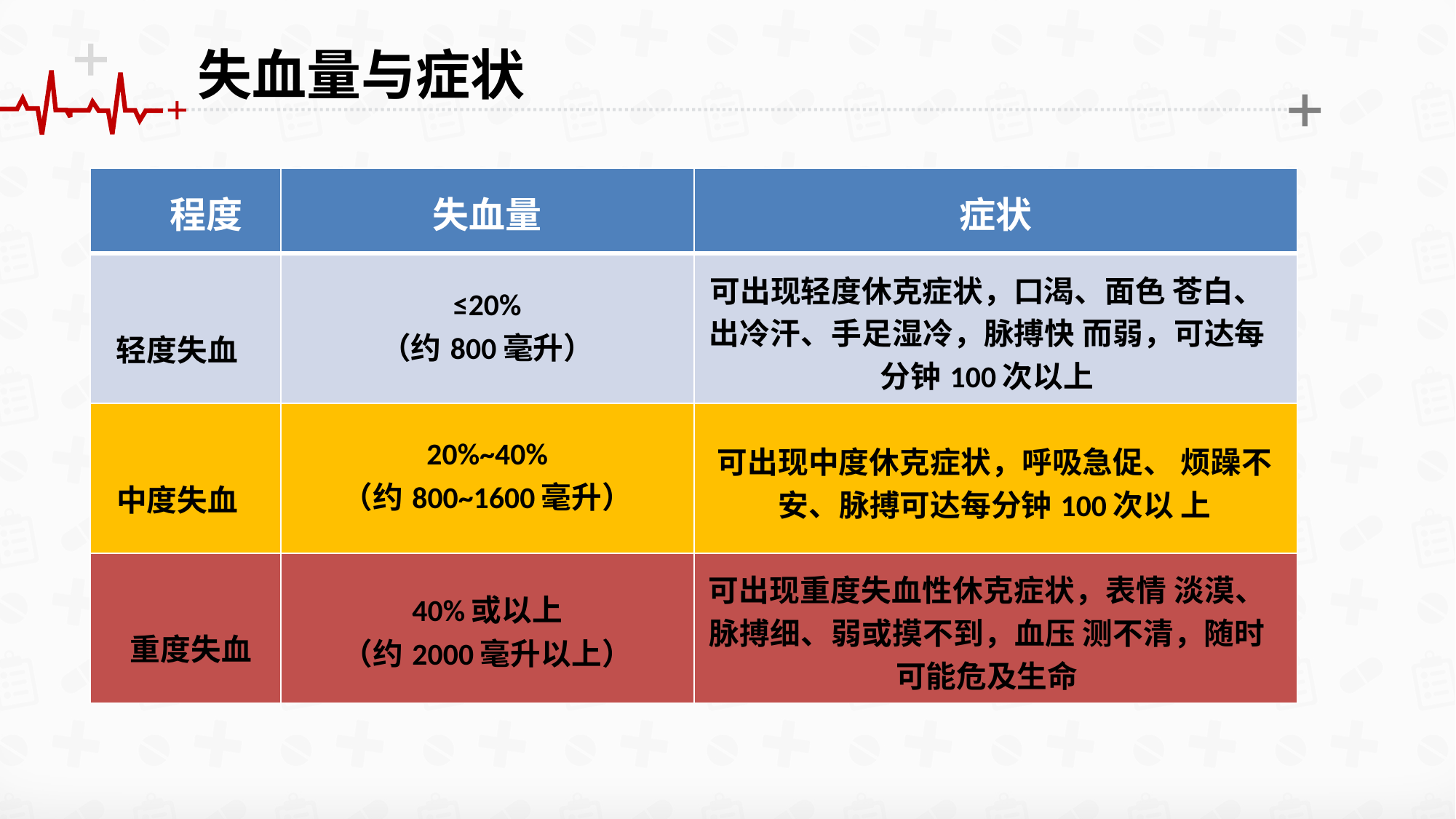

失血量与症状
| 程度 | 失血量 | 症状 |
| --- | --- | --- |
| 轻度失血 | ≤20% （约800毫升） | 可出现轻度休克症状，口渴、面色 苍白、出冷汗、手足湿冷，脉搏快 而弱，可达每分钟100次以上 |
| 中度失血 | 20%~40% （约800~1600毫升） | 可出现中度休克症状，呼吸急促、 烦躁不安、脉搏可达每分钟100次以 上 |
| 重度失血 | 40%或以上 （约2000毫升以上） | 可出现重度失血性休克症状，表情 淡漠、脉搏细、弱或摸不到，血压 测不清，随时可能危及生命 |